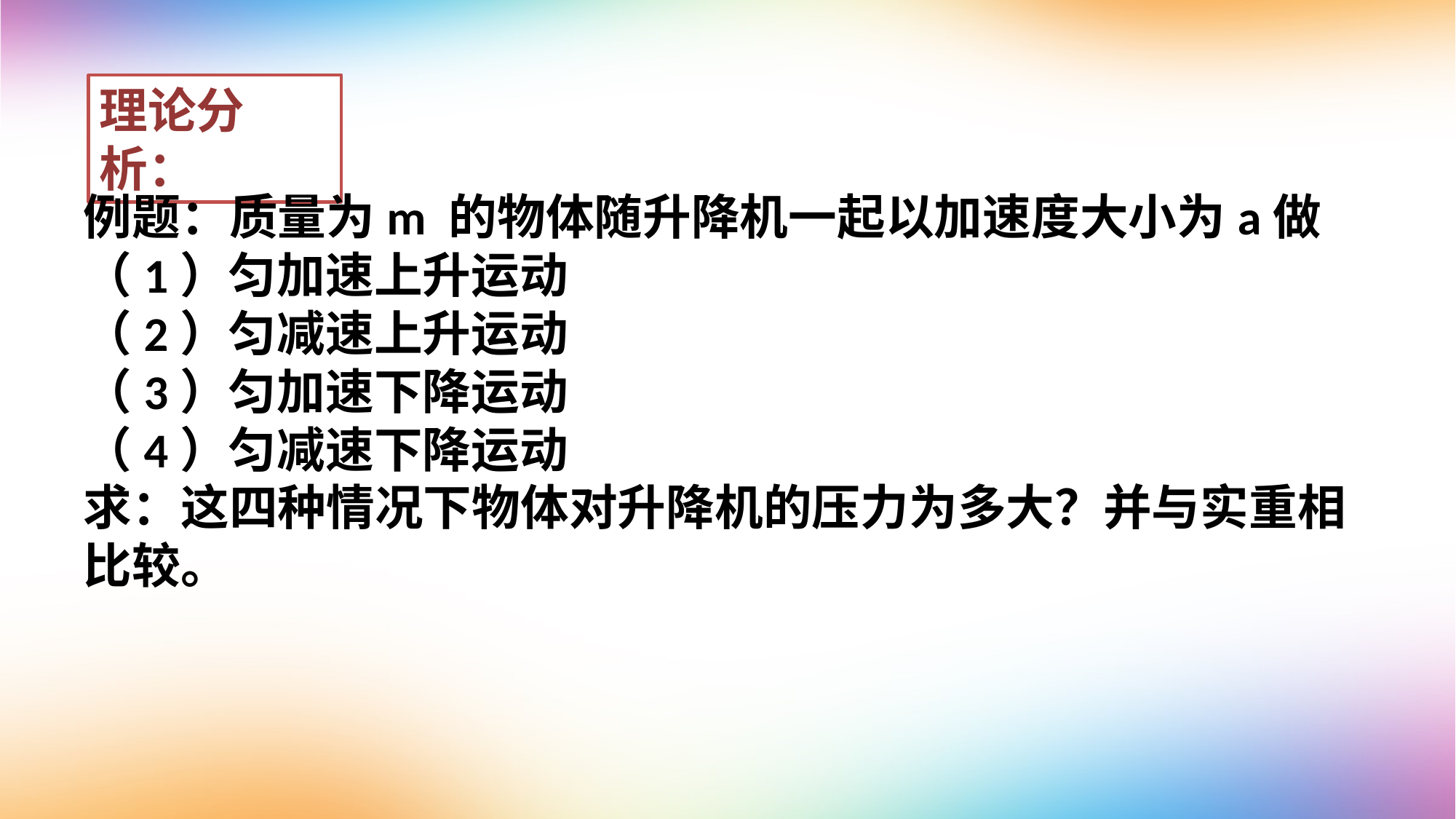

理论分析：
# 例题：质量为m 的物体随升降机一起以加速度大小为a做 （1）匀加速上升运动 （2）匀减速上升运动 （3）匀加速下降运动 （4）匀减速下降运动 求：这四种情况下物体对升降机的压力为多大？并与实重相比较。